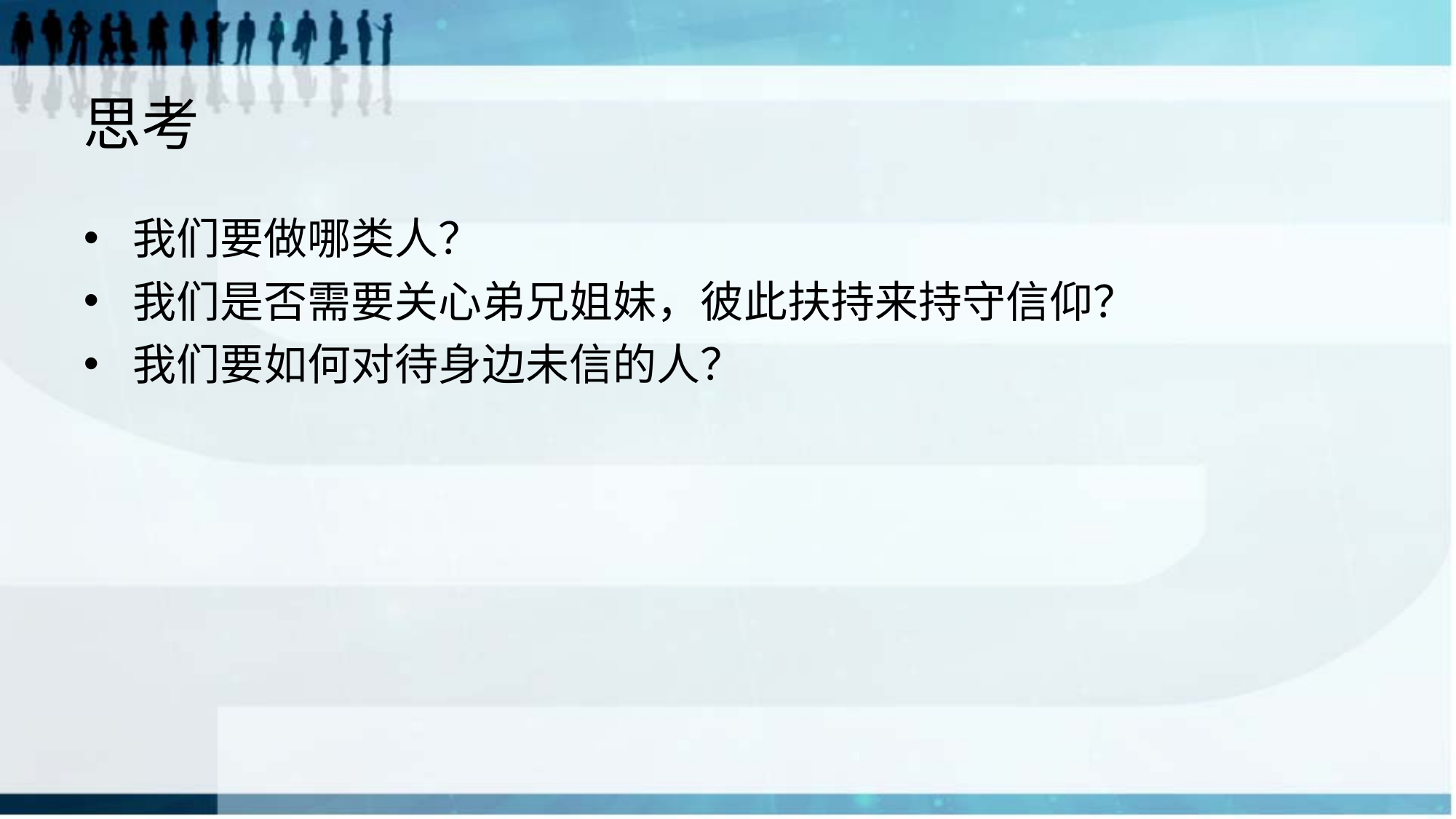

# 思考
我们要做哪类人？
我们是否需要关心弟兄姐妹，彼此扶持来持守信仰？
我们要如何对待身边未信的人？